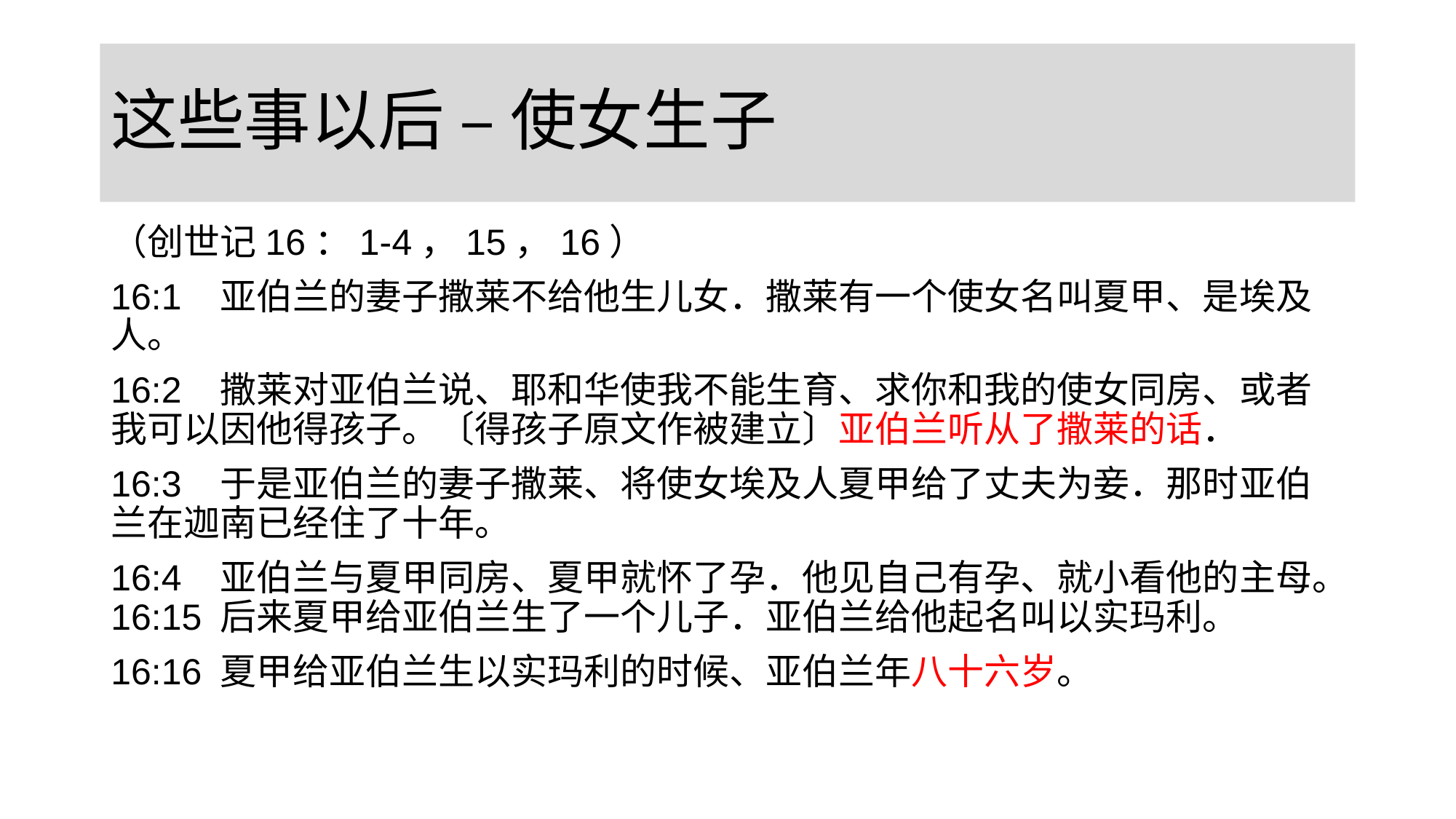

# 这些事以后 – 使女生子
（创世记16：1-4，15，16）
16:1	亚伯兰的妻子撒莱不给他生儿女．撒莱有一个使女名叫夏甲、是埃及人。
16:2	撒莱对亚伯兰说、耶和华使我不能生育、求你和我的使女同房、或者我可以因他得孩子。〔得孩子原文作被建立〕亚伯兰听从了撒莱的话．
16:3	于是亚伯兰的妻子撒莱、将使女埃及人夏甲给了丈夫为妾．那时亚伯兰在迦南已经住了十年。
16:4	亚伯兰与夏甲同房、夏甲就怀了孕．他见自己有孕、就小看他的主母。16:15	后来夏甲给亚伯兰生了一个儿子．亚伯兰给他起名叫以实玛利。
16:16	夏甲给亚伯兰生以实玛利的时候、亚伯兰年八十六岁。